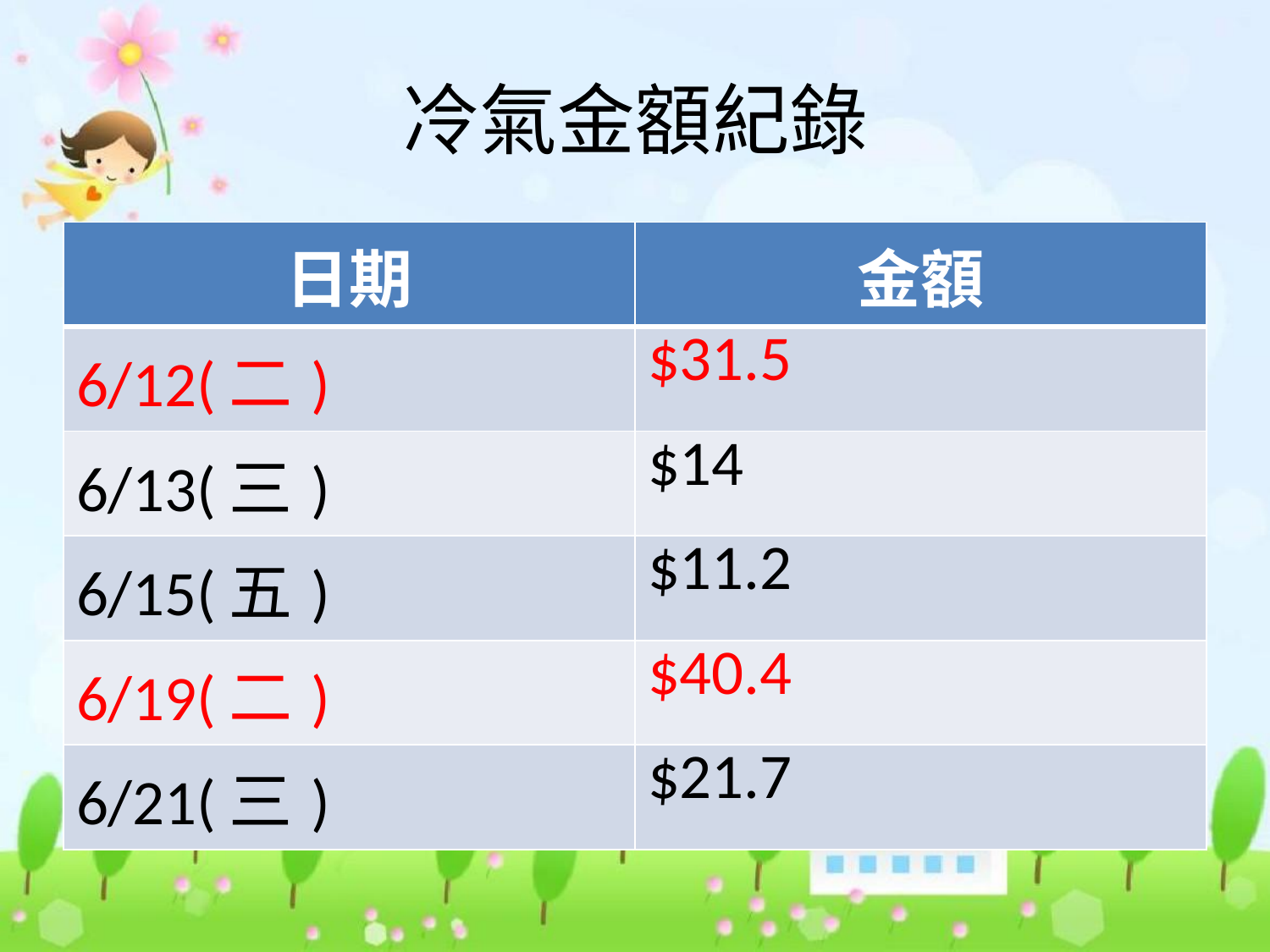

# 冷氣金額紀錄
| 日期 | 金額 |
| --- | --- |
| 6/12(二) | $31.5 |
| 6/13(三) | $14 |
| 6/15(五) | $11.2 |
| 6/19(二) | $40.4 |
| 6/21(三) | $21.7 |